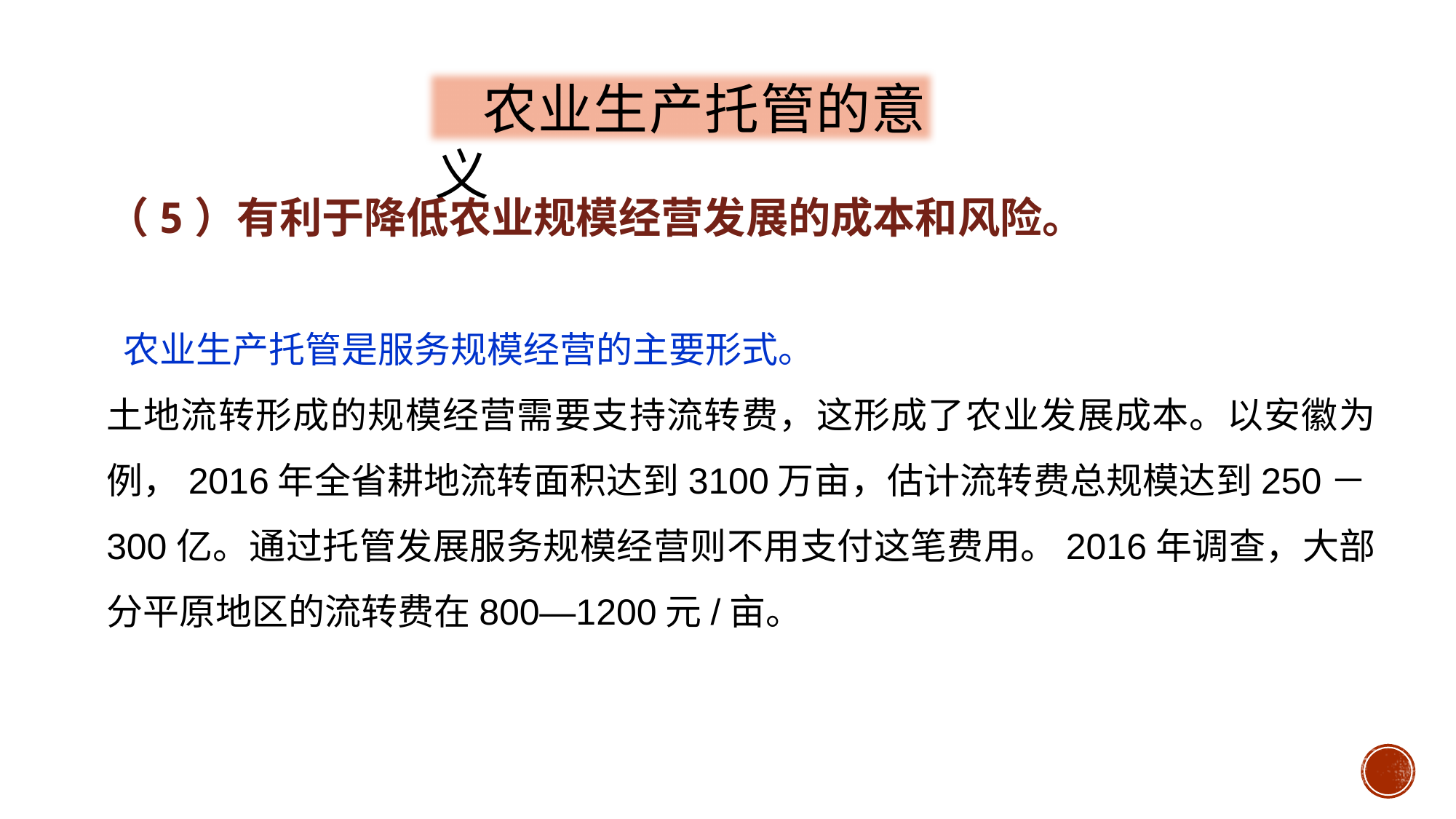

农业生产托管的意义
（5）有利于降低农业规模经营发展的成本和风险。
 农业生产托管是服务规模经营的主要形式。
土地流转形成的规模经营需要支持流转费，这形成了农业发展成本。以安徽为例，2016年全省耕地流转面积达到3100万亩，估计流转费总规模达到250－300亿。通过托管发展服务规模经营则不用支付这笔费用。2016年调查，大部分平原地区的流转费在800—1200元/亩。